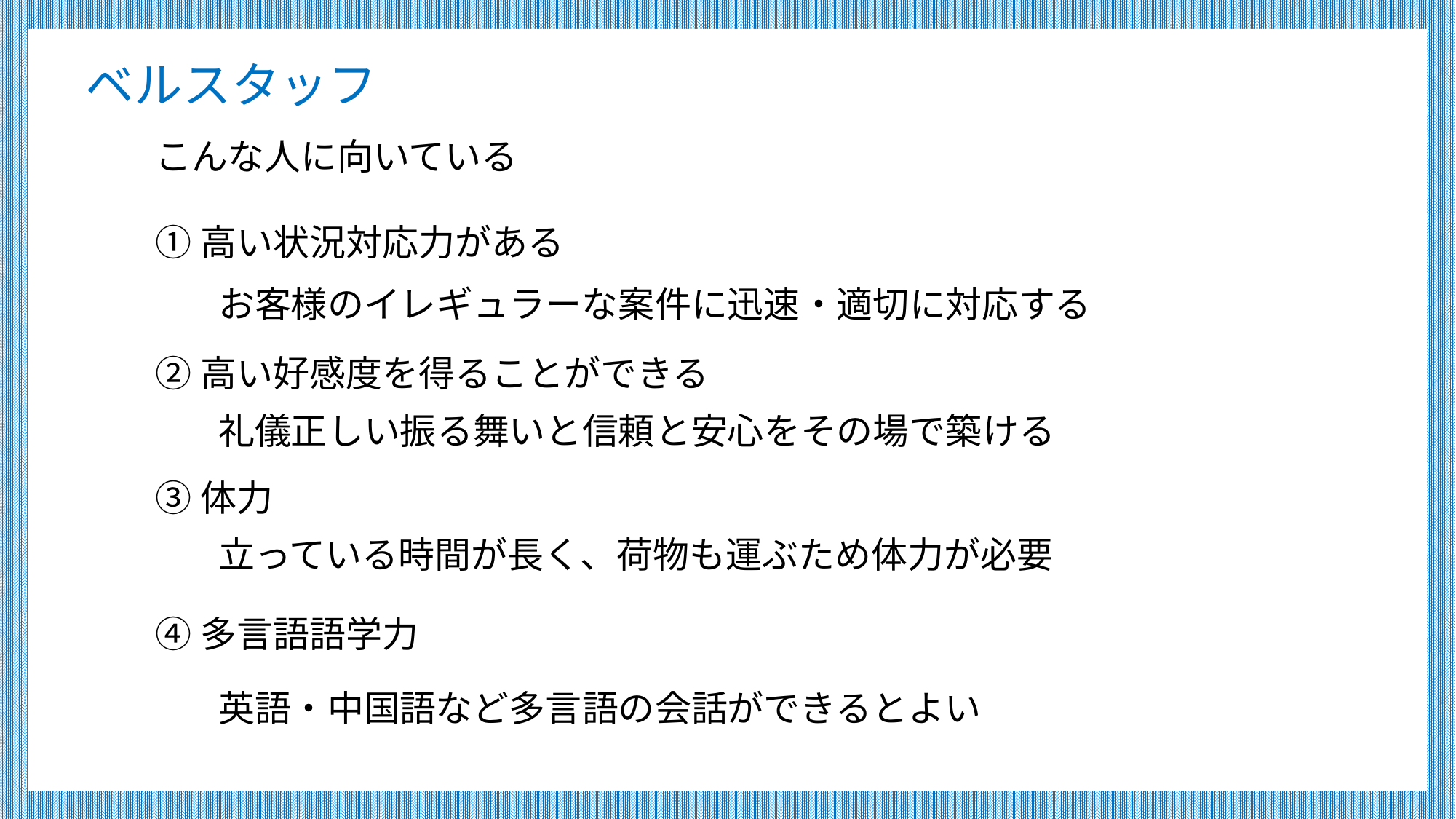

ベルスタッフ
こんな人に向いている
①高い状況対応力がある
お客様のイレギュラーな案件に迅速・適切に対応する
②高い好感度を得ることができる

礼儀正しい振る舞いと信頼と安心をその場で築ける
③体力
立っている時間が長く、荷物も運ぶため体力が必要
④多言語語学力
英語・中国語など多言語の会話ができるとよい